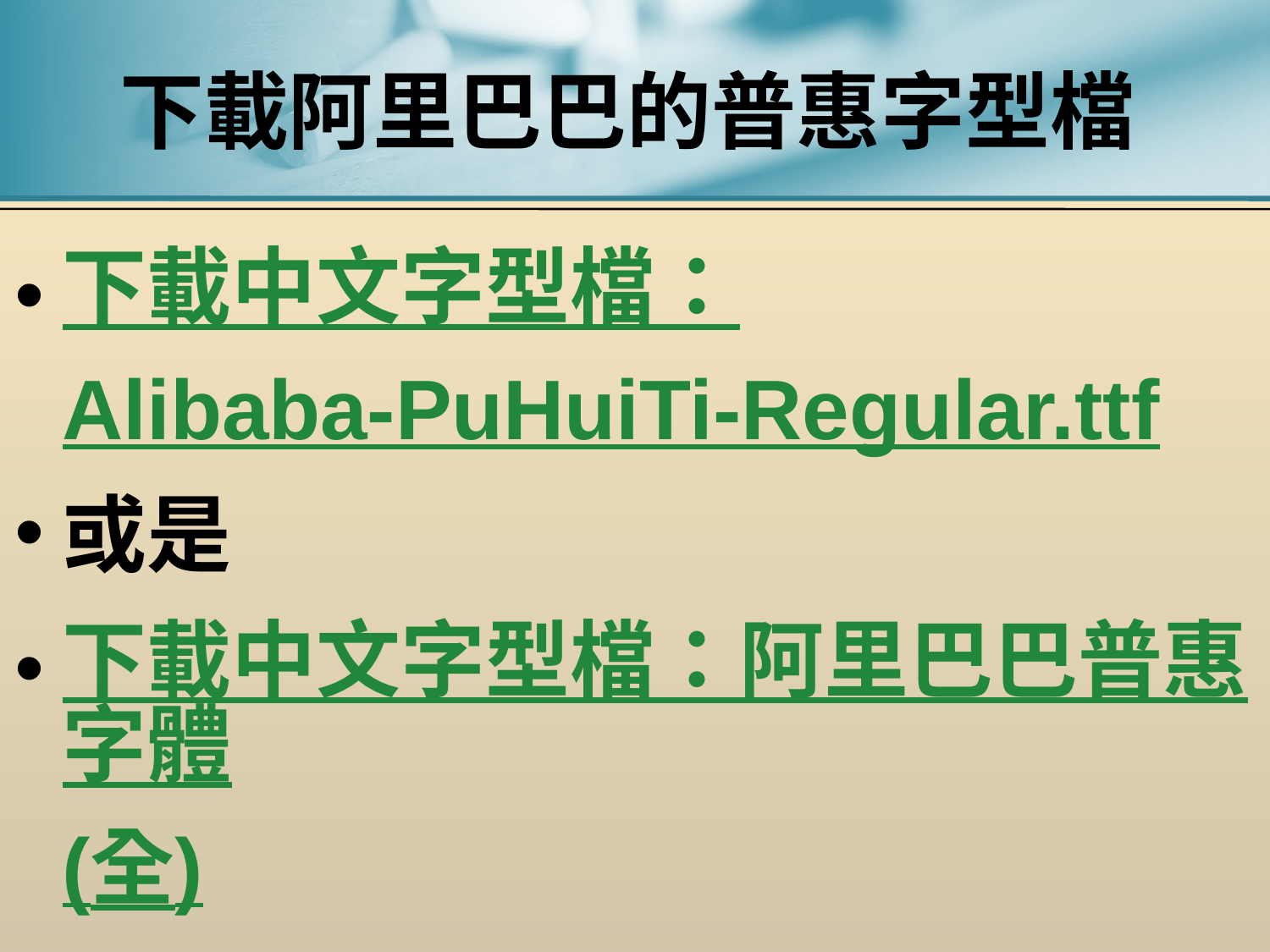

# 下載阿里巴巴的普惠字型檔
下載中文字型檔：Alibaba-PuHuiTi-Regular.ttf
或是
下載中文字型檔：阿里巴巴普惠字體(全)